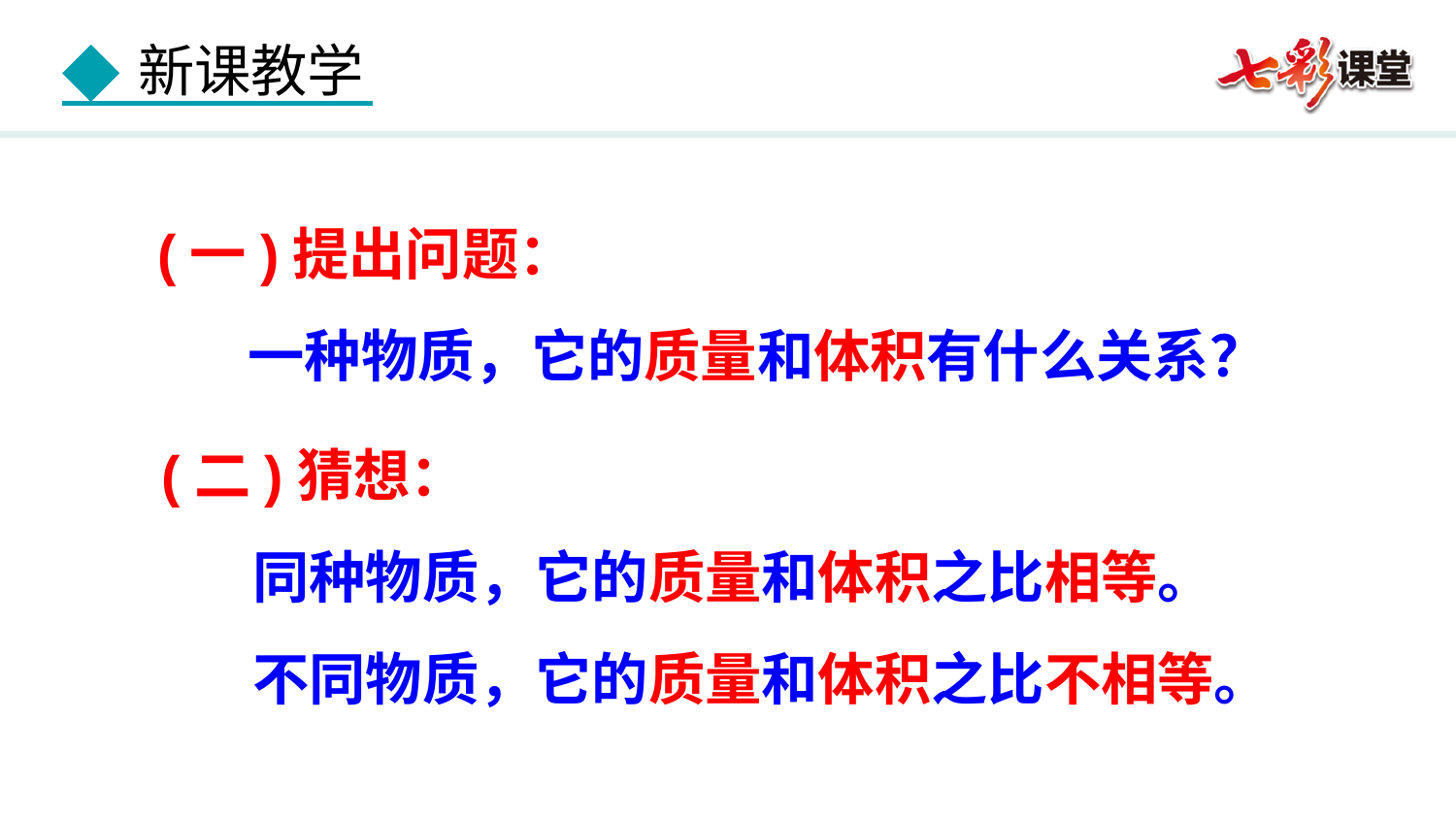

(一)提出问题：
      一种物质，它的质量和体积有什么关系？
(二)猜想：
      同种物质，它的质量和体积之比相等。
      不同物质，它的质量和体积之比不相等。